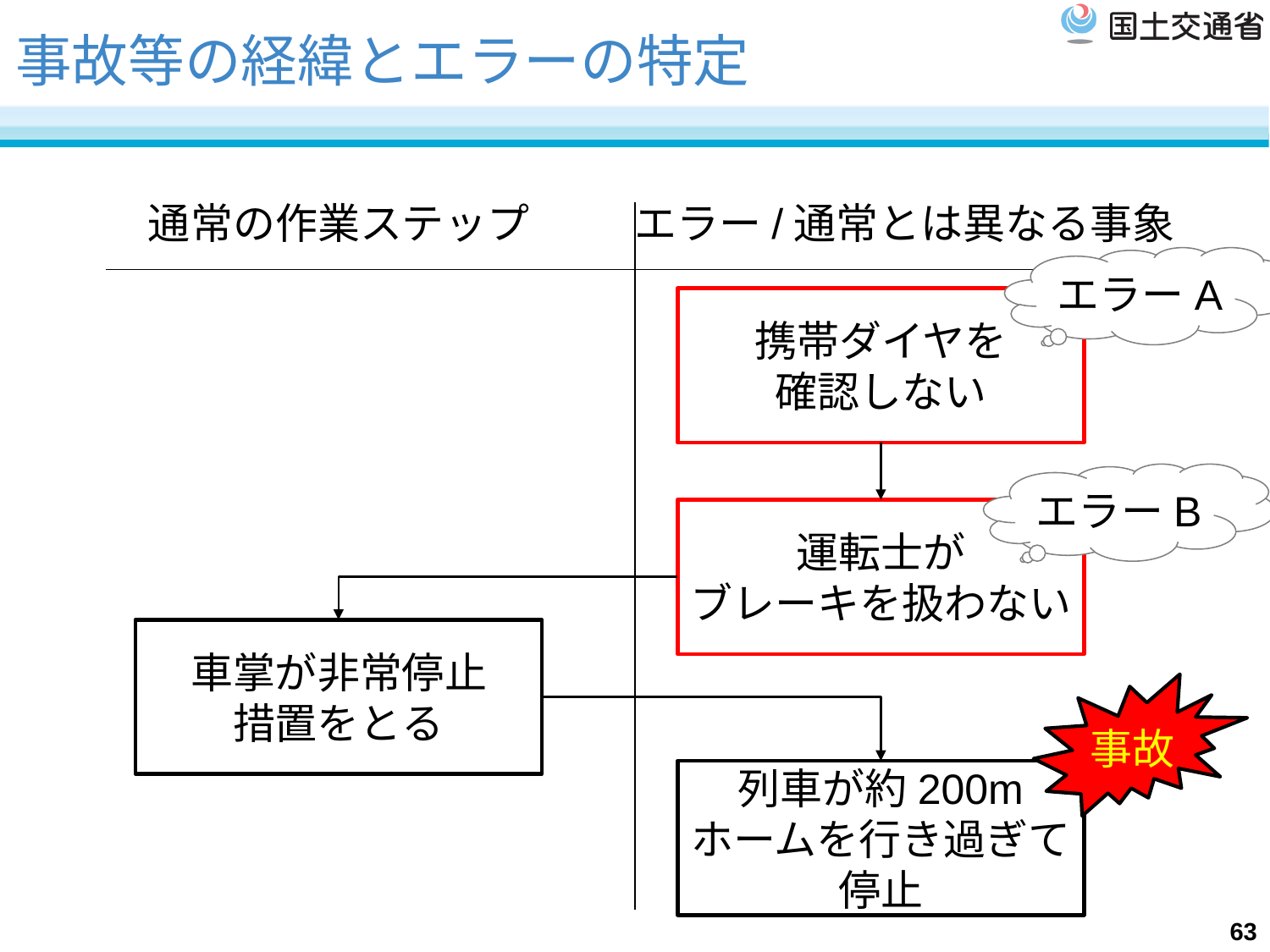

# 事故等の経緯とエラーの特定
通常の作業ステップ
エラー/通常とは異なる事象
エラーA
携帯ダイヤを
確認しない
エラーB
運転士が
ブレーキを扱わない
車掌が非常停止
措置をとる
事故
列車が約200m
ホームを行き過ぎて
停止
63